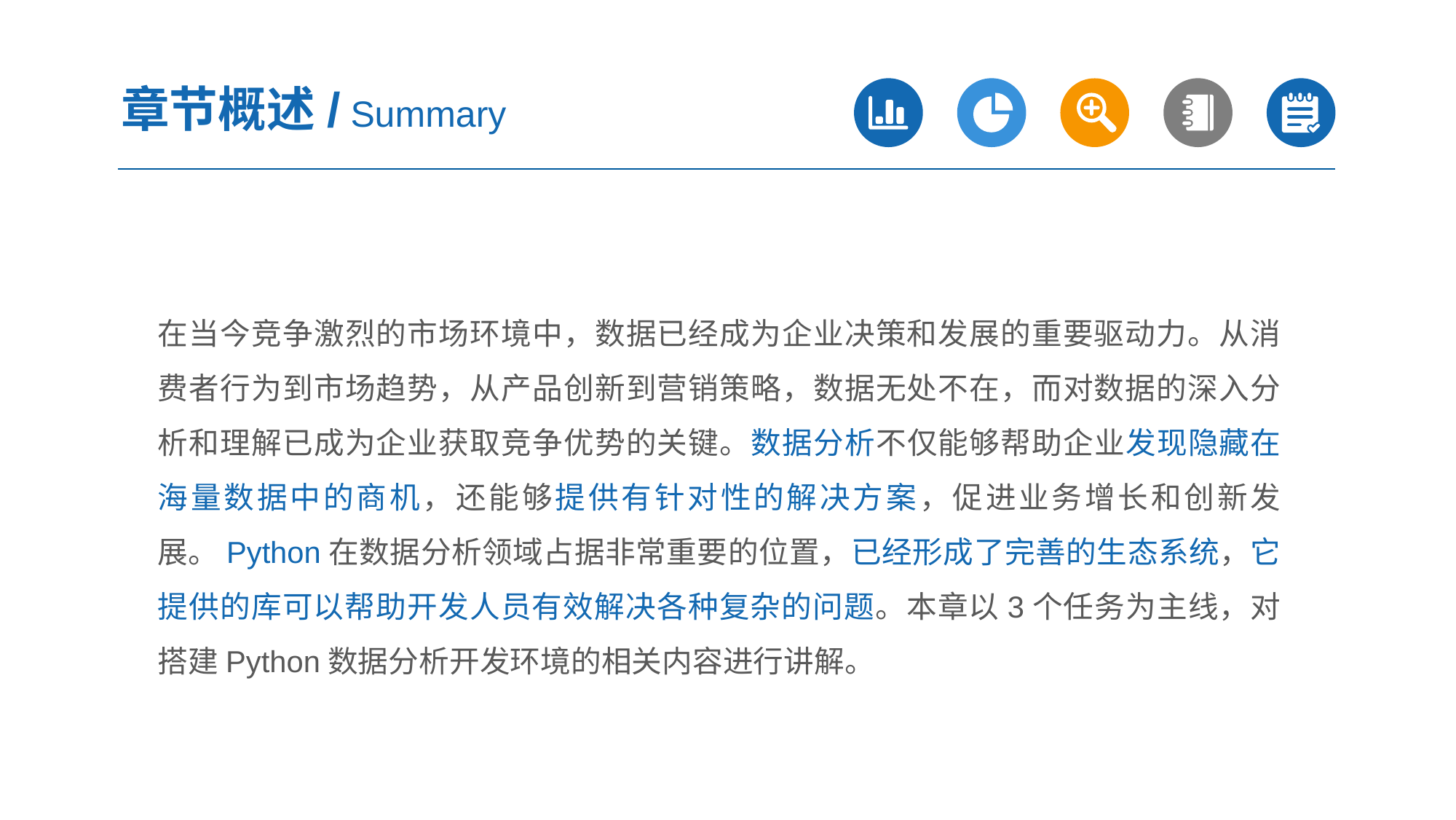

章节概述/ Summary
在当今竞争激烈的市场环境中，数据已经成为企业决策和发展的重要驱动力。从消费者行为到市场趋势，从产品创新到营销策略，数据无处不在，而对数据的深入分析和理解已成为企业获取竞争优势的关键。数据分析不仅能够帮助企业发现隐藏在海量数据中的商机，还能够提供有针对性的解决方案，促进业务增长和创新发展。Python在数据分析领域占据非常重要的位置，已经形成了完善的生态系统，它提供的库可以帮助开发人员有效解决各种复杂的问题。本章以3个任务为主线，对搭建Python数据分析开发环境的相关内容进行讲解。